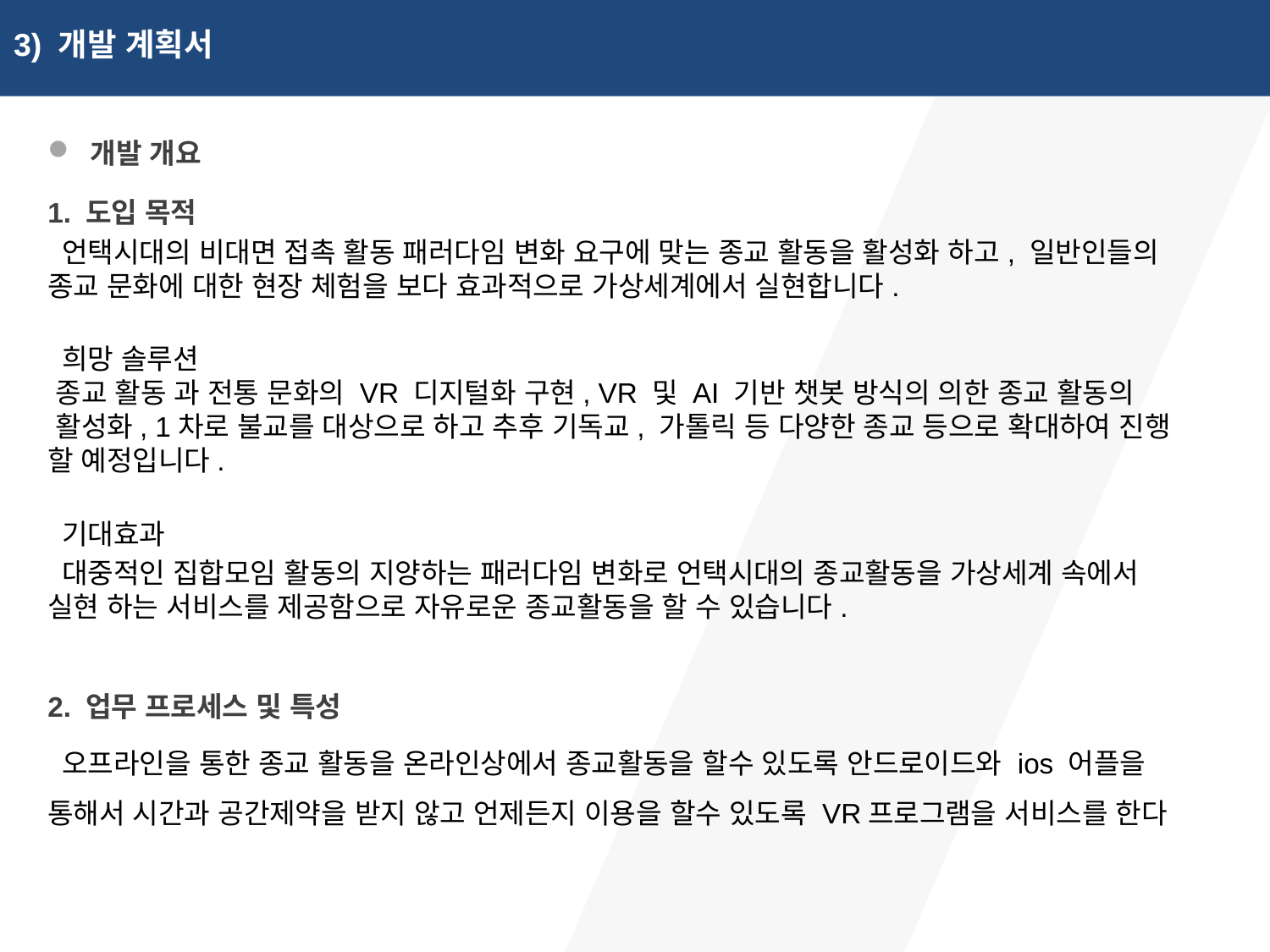

3) 개발 계획서

 개발 개요
1. 도입 목적
 언택시대의 비대면 접촉 활동 패러다임 변화 요구에 맞는 종교 활동을 활성화 하고, 일반인들의 종교 문화에 대한 현장 체험을 보다 효과적으로 가상세계에서 실현합니다.
 희망 솔루션
 종교 활동 과 전통 문화의 VR 디지털화 구현, VR 및 AI 기반 챗봇 방식의 의한 종교 활동의
 활성화, 1차로 불교를 대상으로 하고 추후 기독교, 가톨릭 등 다양한 종교 등으로 확대하여 진행 할 예정입니다.
 기대효과
 대중적인 집합모임 활동의 지양하는 패러다임 변화로 언택시대의 종교활동을 가상세계 속에서 실현 하는 서비스를 제공함으로 자유로운 종교활동을 할 수 있습니다.

2. 업무 프로세스 및 특성
 오프라인을 통한 종교 활동을 온라인상에서 종교활동을 할수 있도록 안드로이드와 ios 어플을 통해서 시간과 공간제약을 받지 않고 언제든지 이용을 할수 있도록 VR프로그램을 서비스를 한다